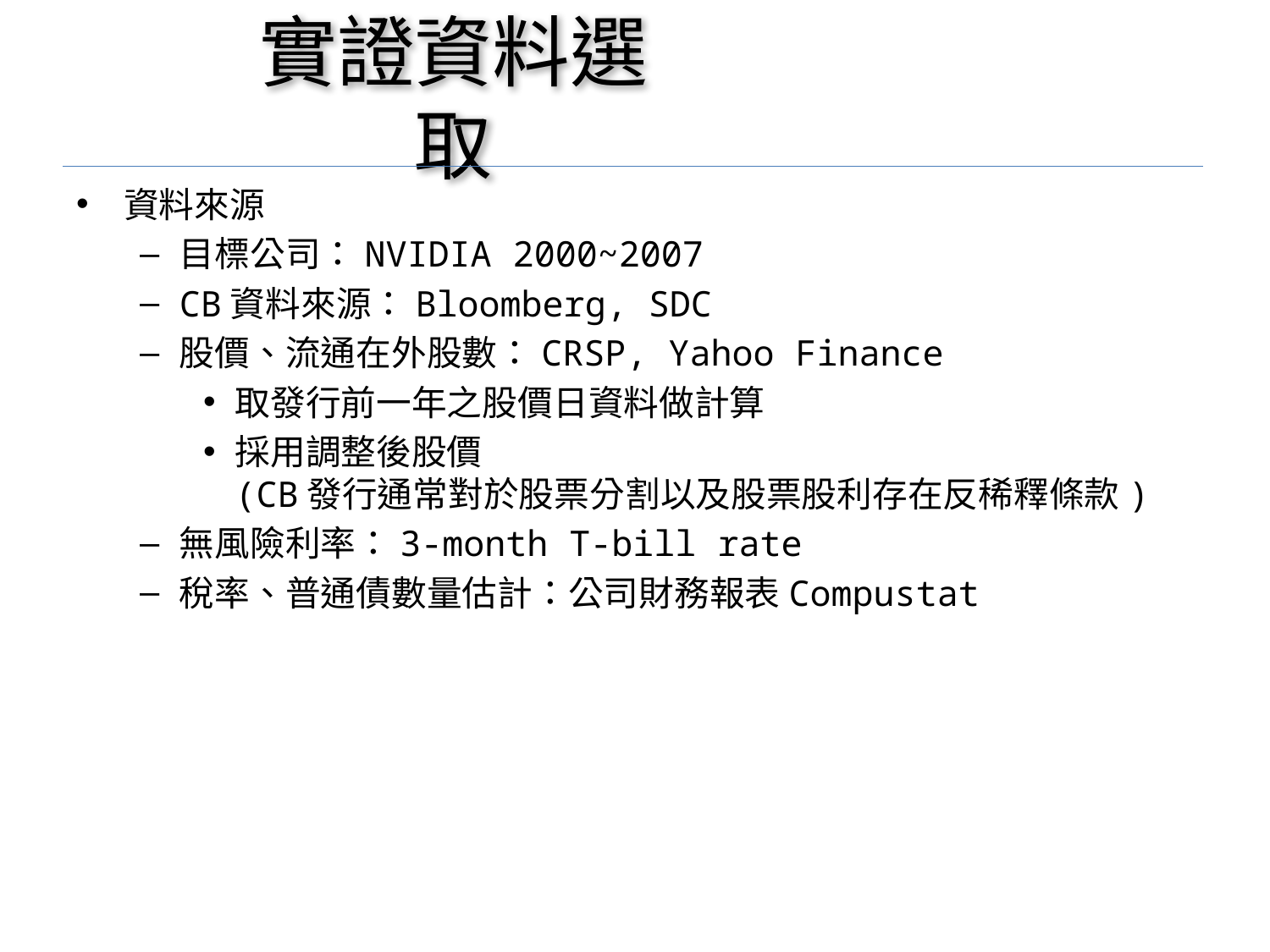

# 實證資料選取
資料來源
目標公司：NVIDIA 2000~2007
CB資料來源：Bloomberg, SDC
股價、流通在外股數：CRSP, Yahoo Finance
取發行前一年之股價日資料做計算
採用調整後股價
(CB發行通常對於股票分割以及股票股利存在反稀釋條款)
無風險利率：3-month T-bill rate
稅率、普通債數量估計：公司財務報表Compustat